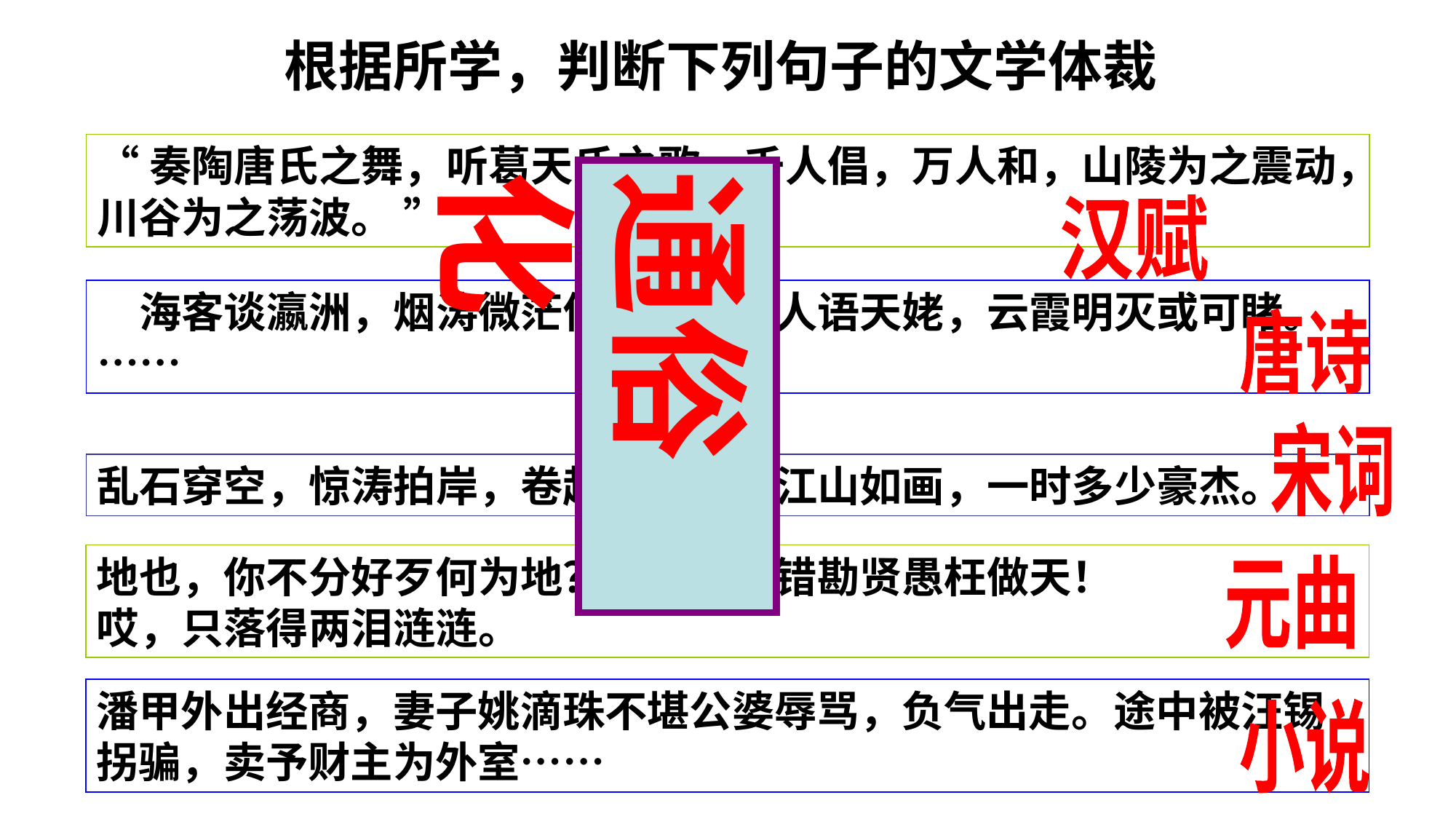

根据所学，判断下列句子的文学体裁
“奏陶唐氏之舞，听葛天氏之歌，千人倡，万人和，山陵为之震动，川谷为之荡波。 ”
通俗化
汉赋
　海客谈瀛洲，烟涛微茫信难求。越人语天姥，云霞明灭或可睹。……
唐诗
宋词
乱石穿空，惊涛拍岸，卷起千堆雪，江山如画，一时多少豪杰。
地也，你不分好歹何为地？天也，你错勘贤愚枉做天！
哎，只落得两泪涟涟。
元曲
潘甲外出经商，妻子姚滴珠不堪公婆辱骂，负气出走。途中被汪锡拐骗，卖予财主为外室……
小说